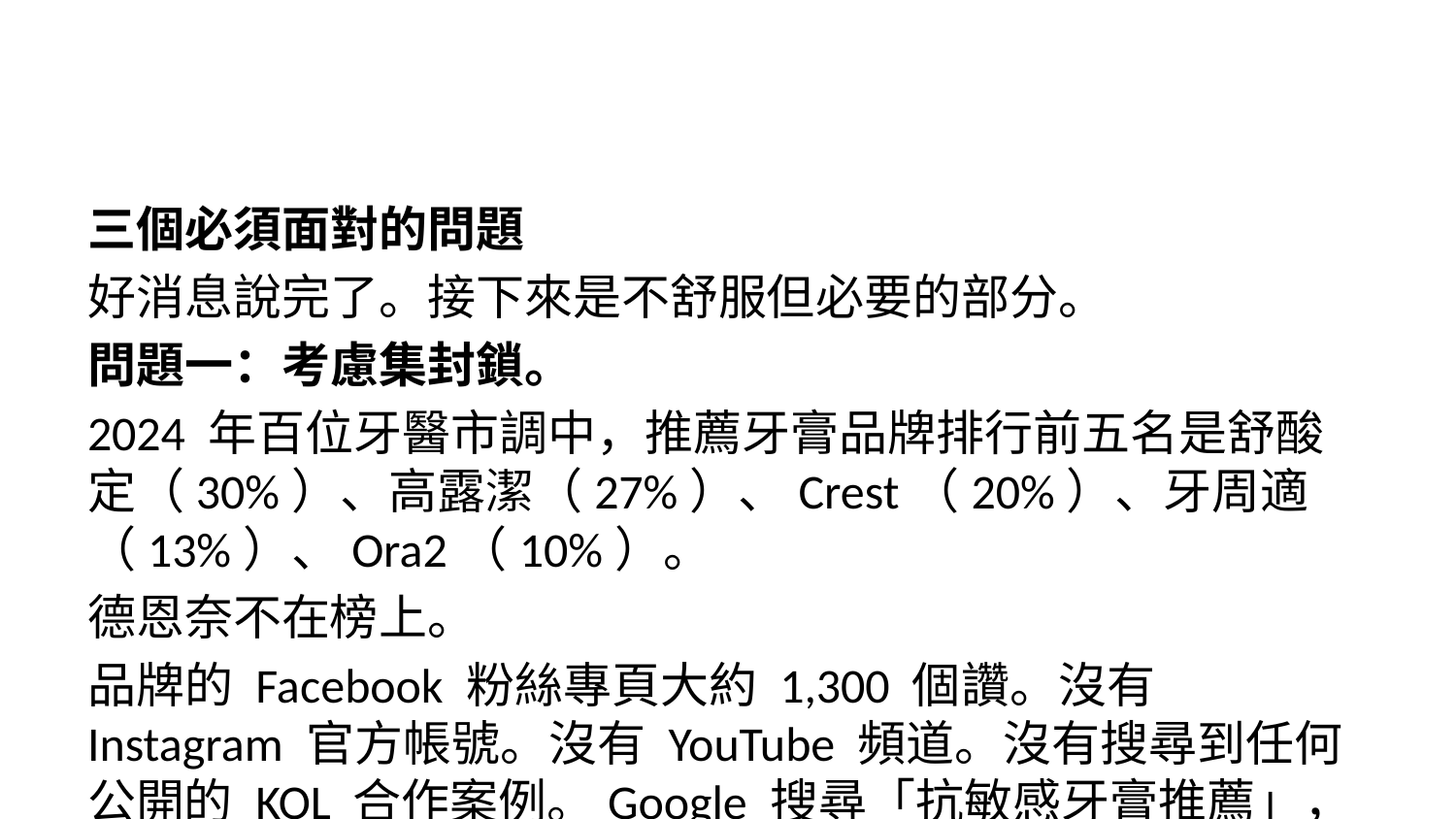

三個必須面對的問題
好消息說完了。接下來是不舒服但必要的部分。
問題一：考慮集封鎖。
2024 年百位牙醫市調中，推薦牙膏品牌排行前五名是舒酸定（30%）、高露潔（27%）、Crest（20%）、牙周適（13%）、Ora2（10%）。
德恩奈不在榜上。
品牌的 Facebook 粉絲專頁大約 1,300 個讚。沒有 Instagram 官方帳號。沒有 YouTube 頻道。沒有搜尋到任何公開的 KOL 合作案例。Google 搜尋「抗敏感牙膏推薦」，首頁被 mybest 和 Best Doctor 壟斷，德恩奈官網不在前列。
在消費者「搜尋 → 考慮」的這個環節，門是鎖著的。
問題二：通路人格分裂。
同一支抗敏感三效牙膏。
在全聯，2 入組 NT$148，等於每支 $74。 在康是美，單支 NT$185。 在藥局，6 入組約 $141.5/支。
最高跟最低之間，差了 2.5 倍。
這不只是「不同通路有不同定價」的問題。這意味著，消費者在全聯看到的德恩奈和在康是美看到的德恩奈，根本就是兩個品牌——一個是「便宜好用隨手拿」的促銷品，一個是「德國進口功能牙膏」。品牌在最大量銷售的通路形成的價格錨點（$74），系統性地破壞了它在其他通路的價值感知。
一個人不可能一邊說自己是專家，一邊用半價在賣場喊著「買一送一」。品牌需要讓每一個通路的消費者看到同一個德恩奈——不是兩個、不是三個。
問題三：資源錯配。
德恩奈的產品線其實有清楚的三層架構：
入門 NT$69（超氟、清淨涼）
中階 NT$140-185（抗敏三效、維他命、美白草本）
高階 NT$199-319（夜用牙膏，含 Optaflow 德國專利）
但品牌把所有的行銷資源押在中階產品上——然後再用通路促銷把中階產品壓成入門價格。高階夜用牙膏定價超越舒酸定，但行銷投資是零。入門產品走量，無品牌投資。
這不是「哪支產品該多投一點」的問題，這是「用哪支產品代表這個品牌」的根本性選擇。
而且，品牌有一個未被轉化的科學武器：主成分檸檬酸鉀 5.53%，在學術期刊上有臨床研究佐證——4 週統計顯著改善敏感。品牌從來沒有把這個科學事實轉化為消費者可以理解的語言。舒酸定說「牙醫推薦第一」，高露潔說「1 分鐘速效」，德恩奈呢？官網上寫著「EN ISO 9001」——那是製程認證，不是效果認證，消費者看了一頭霧水。